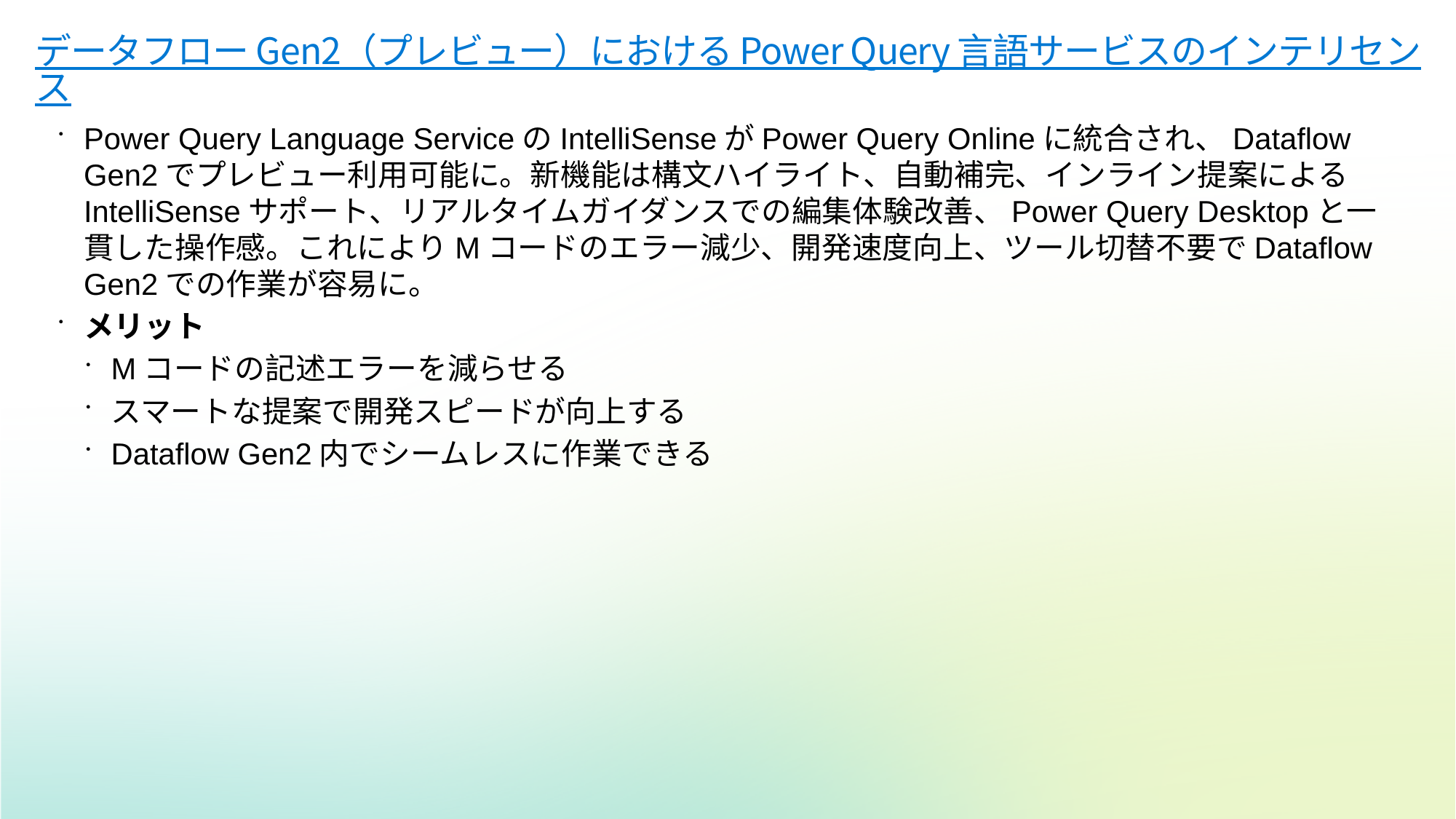

# データフロー Gen2（プレビュー）における Power Query 言語サービスのインテリセンス
Power Query Language ServiceのIntelliSenseがPower Query Onlineに統合され、Dataflow Gen2でプレビュー利用可能に。新機能は構文ハイライト、自動補完、インライン提案によるIntelliSenseサポート、リアルタイムガイダンスでの編集体験改善、Power Query Desktopと一貫した操作感。これによりMコードのエラー減少、開発速度向上、ツール切替不要でDataflow Gen2での作業が容易に。
メリット
Mコードの記述エラーを減らせる
スマートな提案で開発スピードが向上する
Dataflow Gen2内でシームレスに作業できる